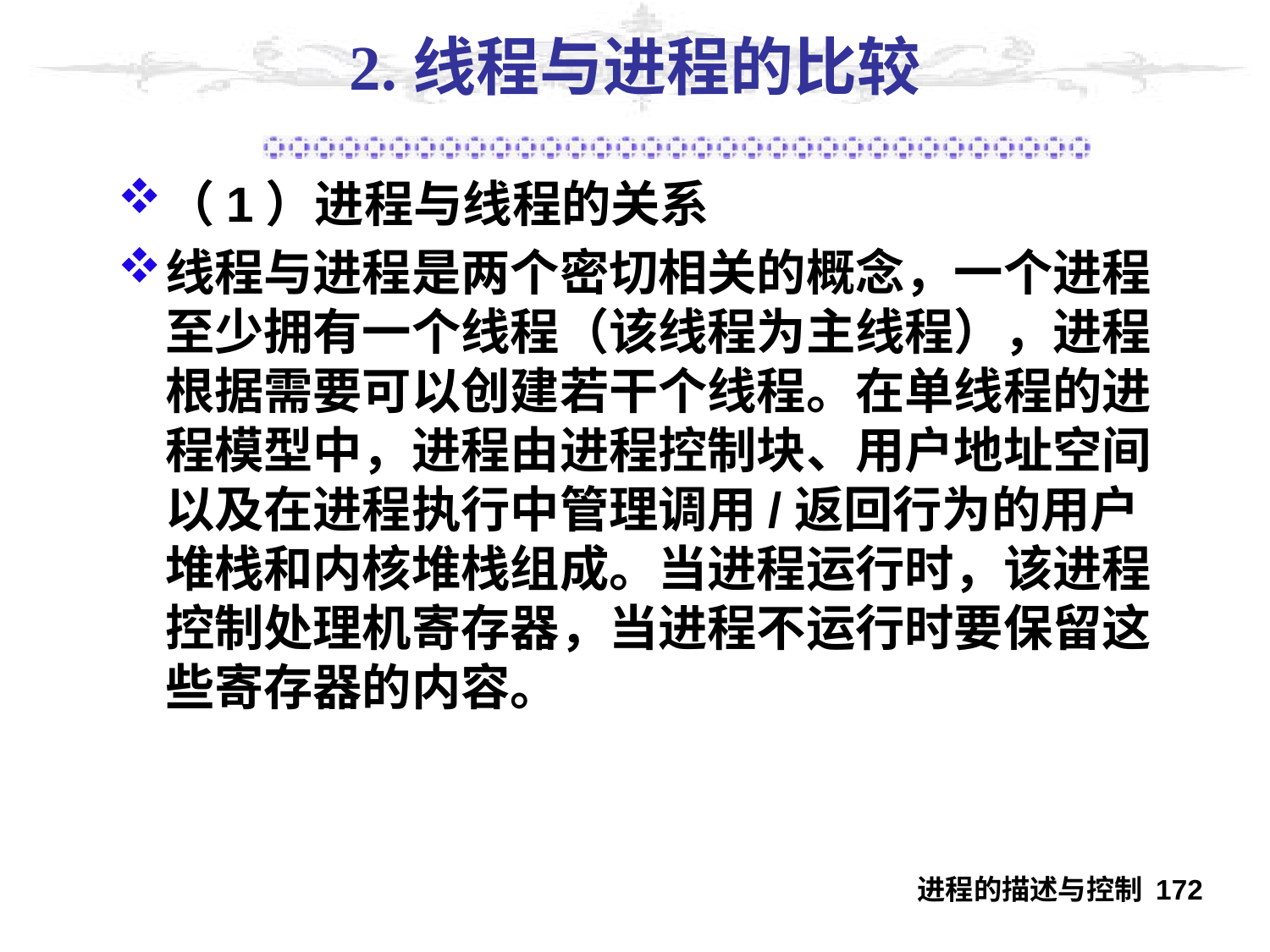

# 2.线程与进程的比较
（1）进程与线程的关系
线程与进程是两个密切相关的概念，一个进程至少拥有一个线程（该线程为主线程），进程根据需要可以创建若干个线程。在单线程的进程模型中，进程由进程控制块、用户地址空间以及在进程执行中管理调用/返回行为的用户堆栈和内核堆栈组成。当进程运行时，该进程控制处理机寄存器，当进程不运行时要保留这些寄存器的内容。